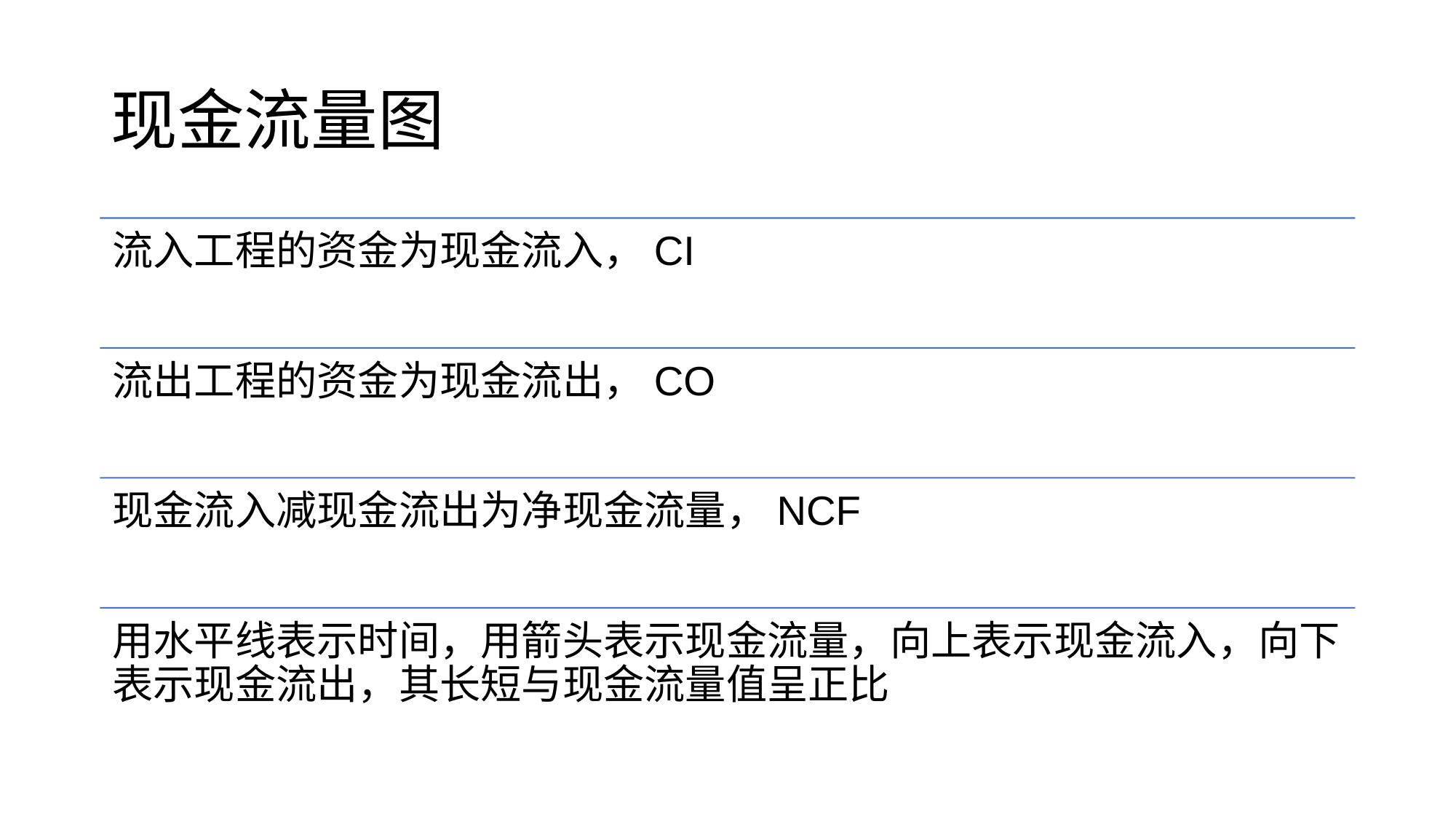

# 现金流量图
流入工程的资金为现金流入，CI
流出工程的资金为现金流出，CO
现金流入减现金流出为净现金流量，NCF
用水平线表示时间，用箭头表示现金流量，向上表示现金流入，向下表示现金流出，其长短与现金流量值呈正比